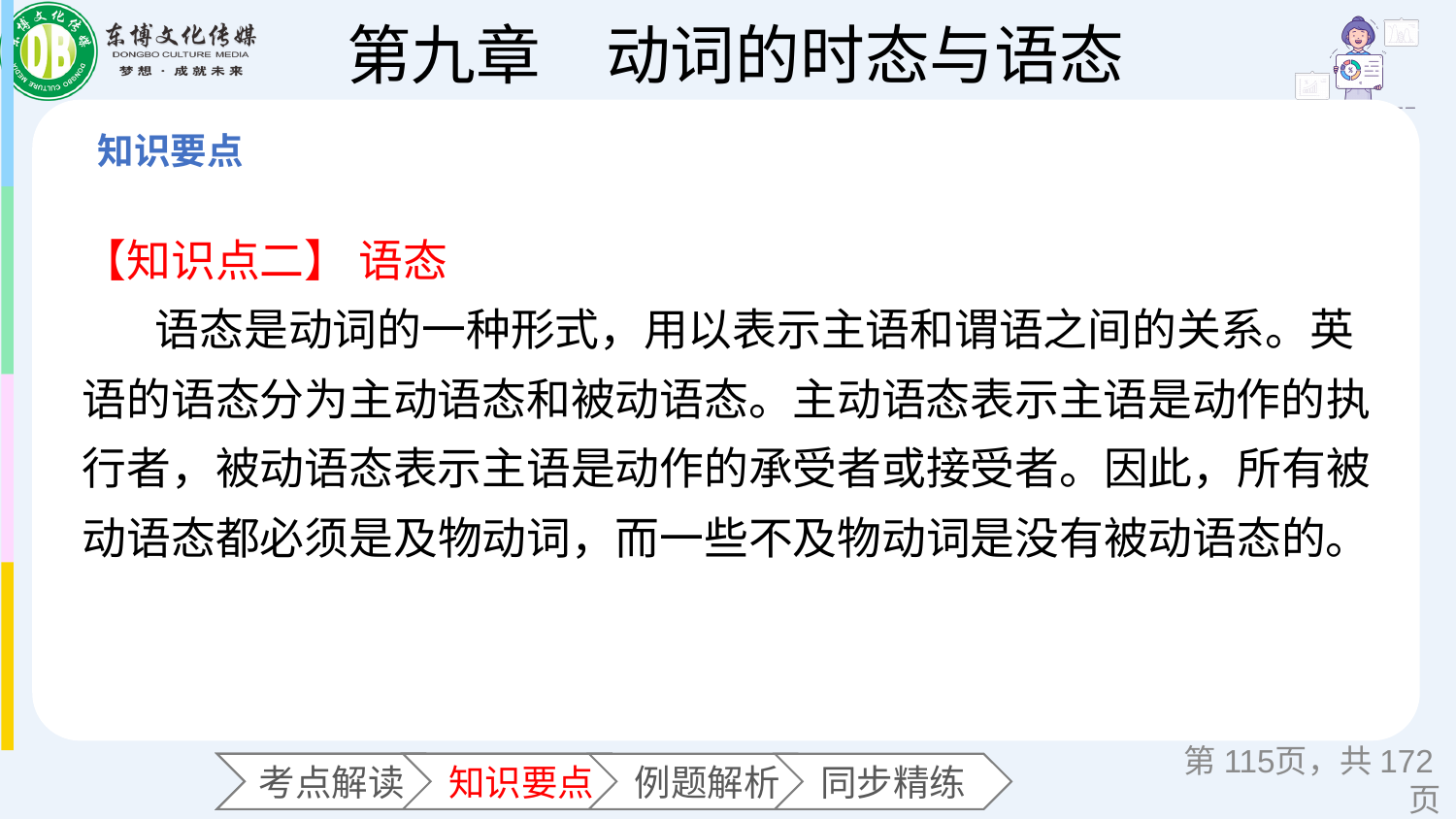

【知识点二】 语态
语态是动词的一种形式，用以表示主语和谓语之间的关系。英语的语态分为主动语态和被动语态。主动语态表示主语是动作的执行者，被动语态表示主语是动作的承受者或接受者。因此，所有被动语态都必须是及物动词，而一些不及物动词是没有被动语态的。
第115页，共172页